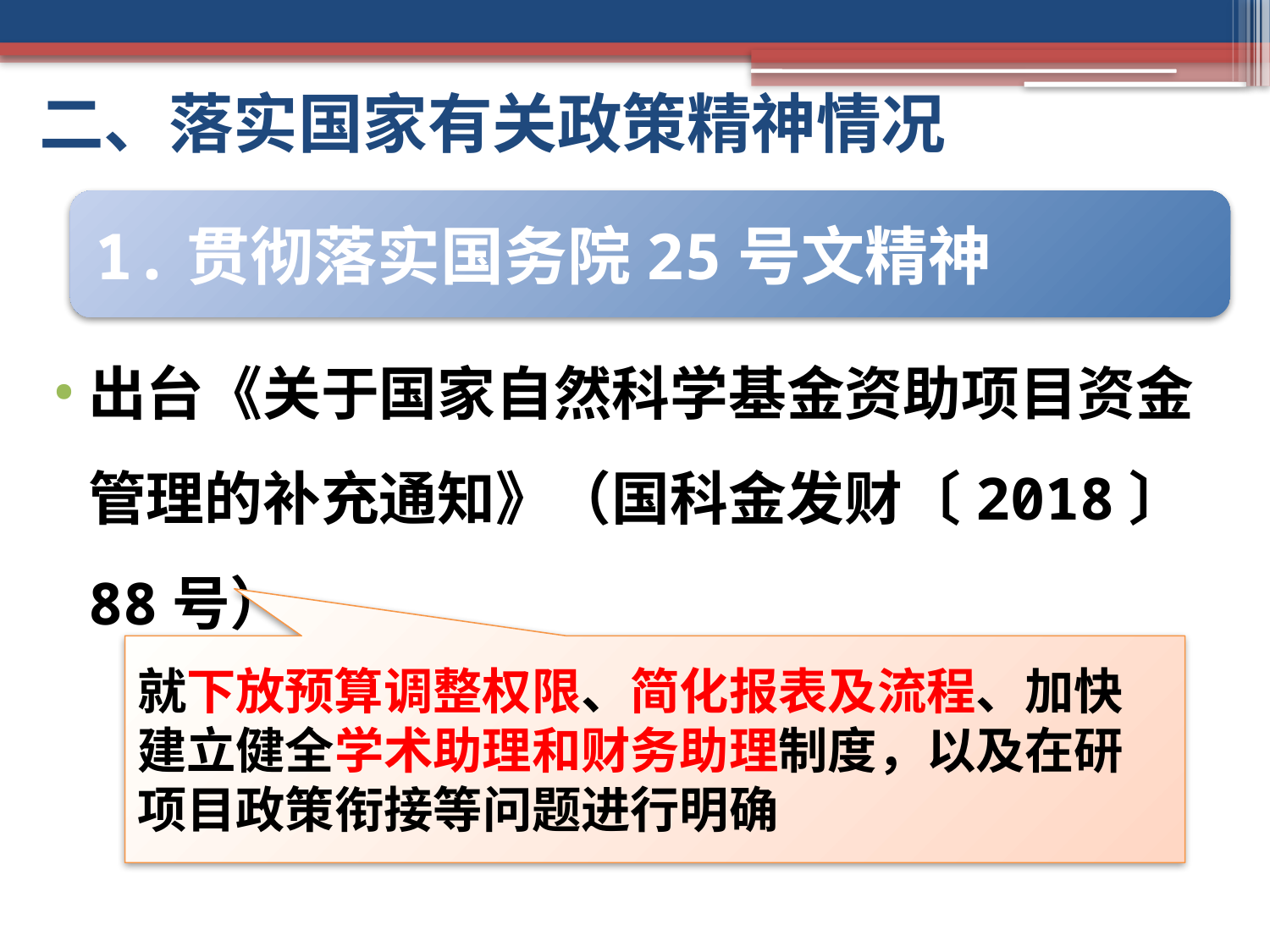

# 二、落实国家有关政策精神情况

1.贯彻落实国务院25号文精神
出台《关于国家自然科学基金资助项目资金管理的补充通知》（国科金发财〔2018〕88号）
就下放预算调整权限、简化报表及流程、加快建立健全学术助理和财务助理制度，以及在研项目政策衔接等问题进行明确